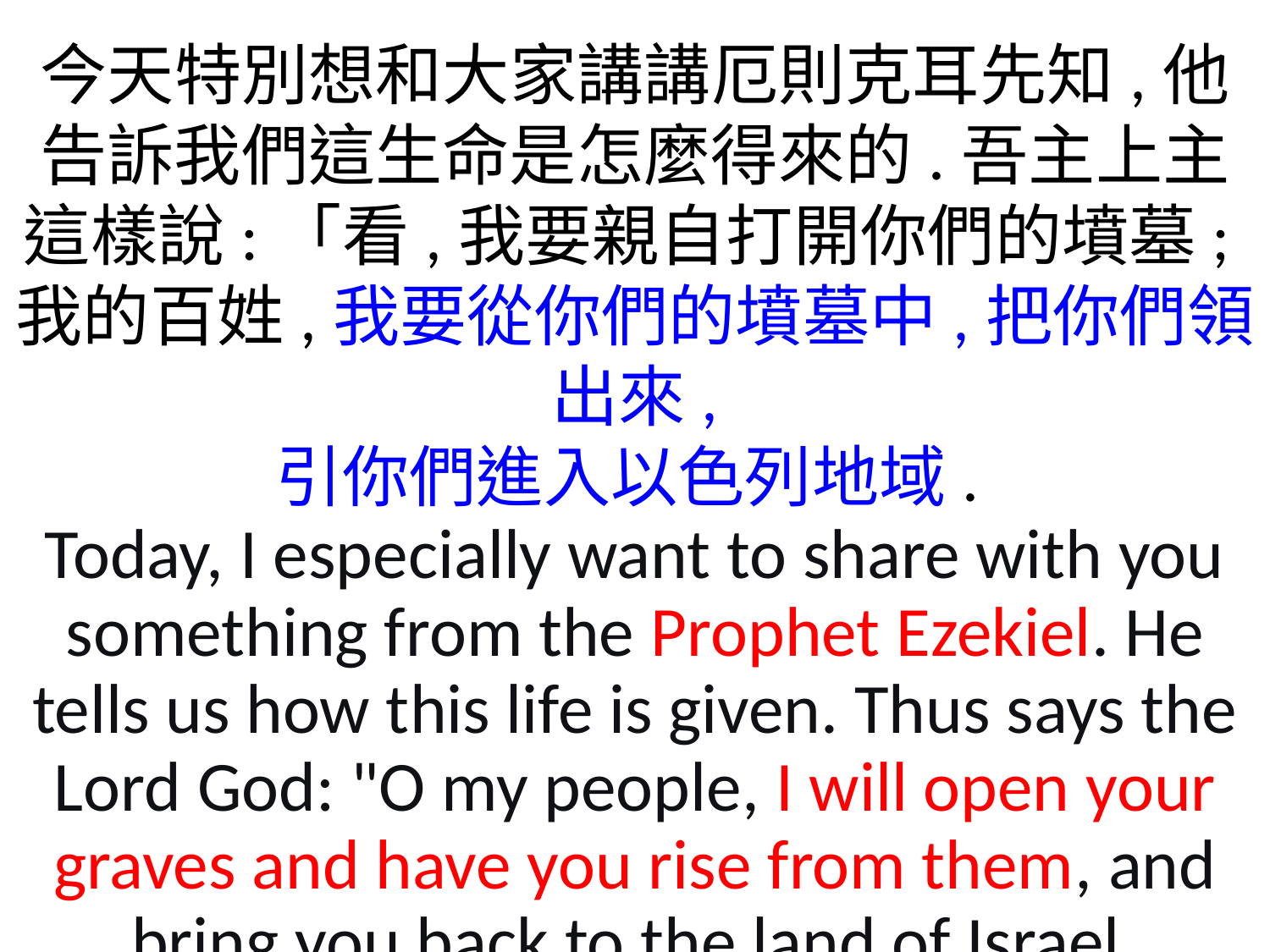

今天特別想和大家講講厄則克耳先知,他告訴我們這生命是怎麼得來的.吾主上主這樣說:「看,我要親自打開你們的墳墓;我的百姓,我要從你們的墳墓中,把你們領出來,
引你們進入以色列地域.
Today, I especially want to share with you something from the Prophet Ezekiel. He tells us how this life is given. Thus says the Lord God: "O my people, I will open your graves and have you rise from them, and bring you back to the land of Israel.